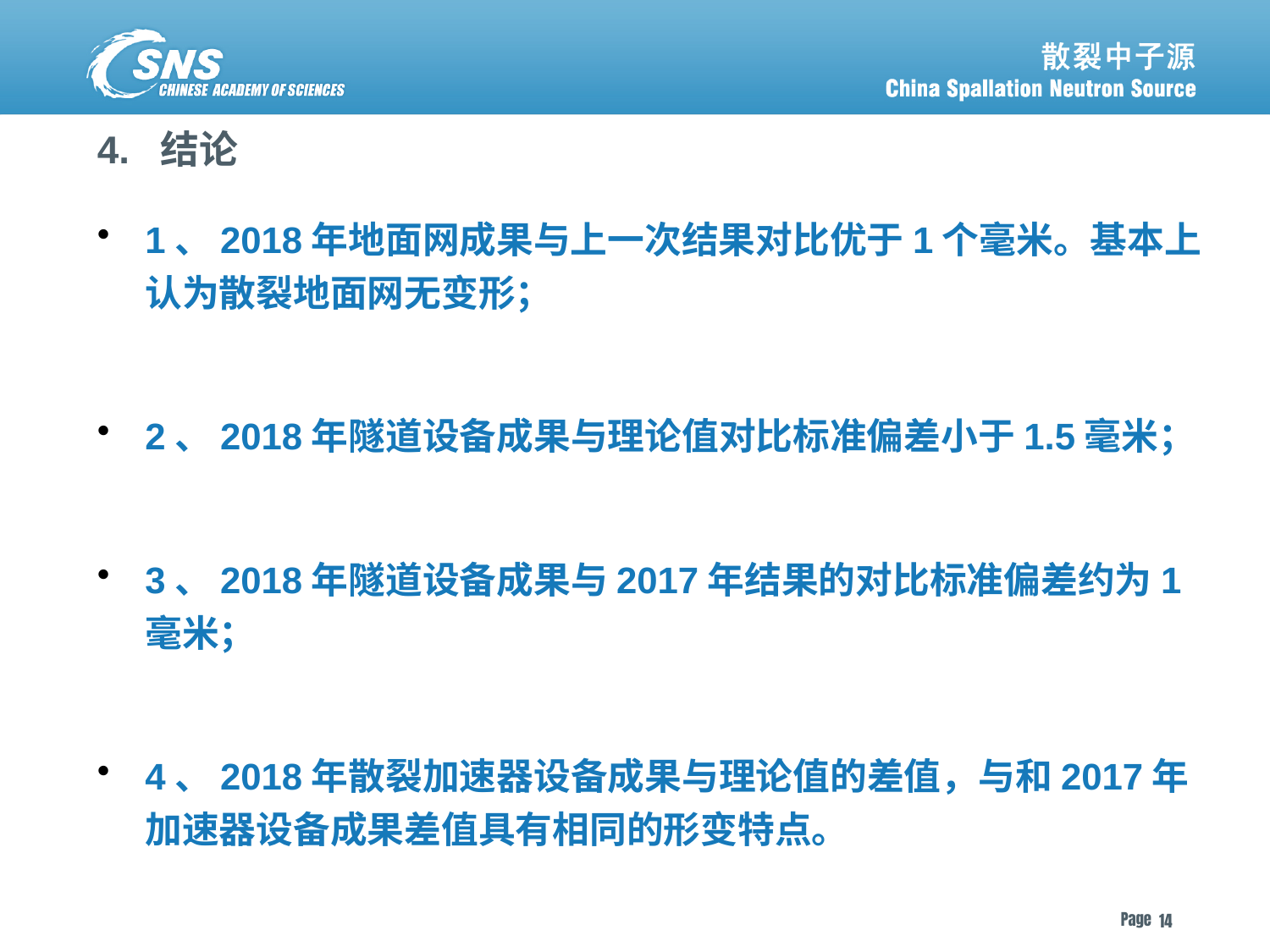

# 4.  结论
1、2018年地面网成果与上一次结果对比优于1个毫米。基本上认为散裂地面网无变形；

2、2018年隧道设备成果与理论值对比标准偏差小于1.5毫米；

3、2018年隧道设备成果与2017年结果的对比标准偏差约为1毫米；

4、2018年散裂加速器设备成果与理论值的差值，与和2017年加速器设备成果差值具有相同的形变特点。
14